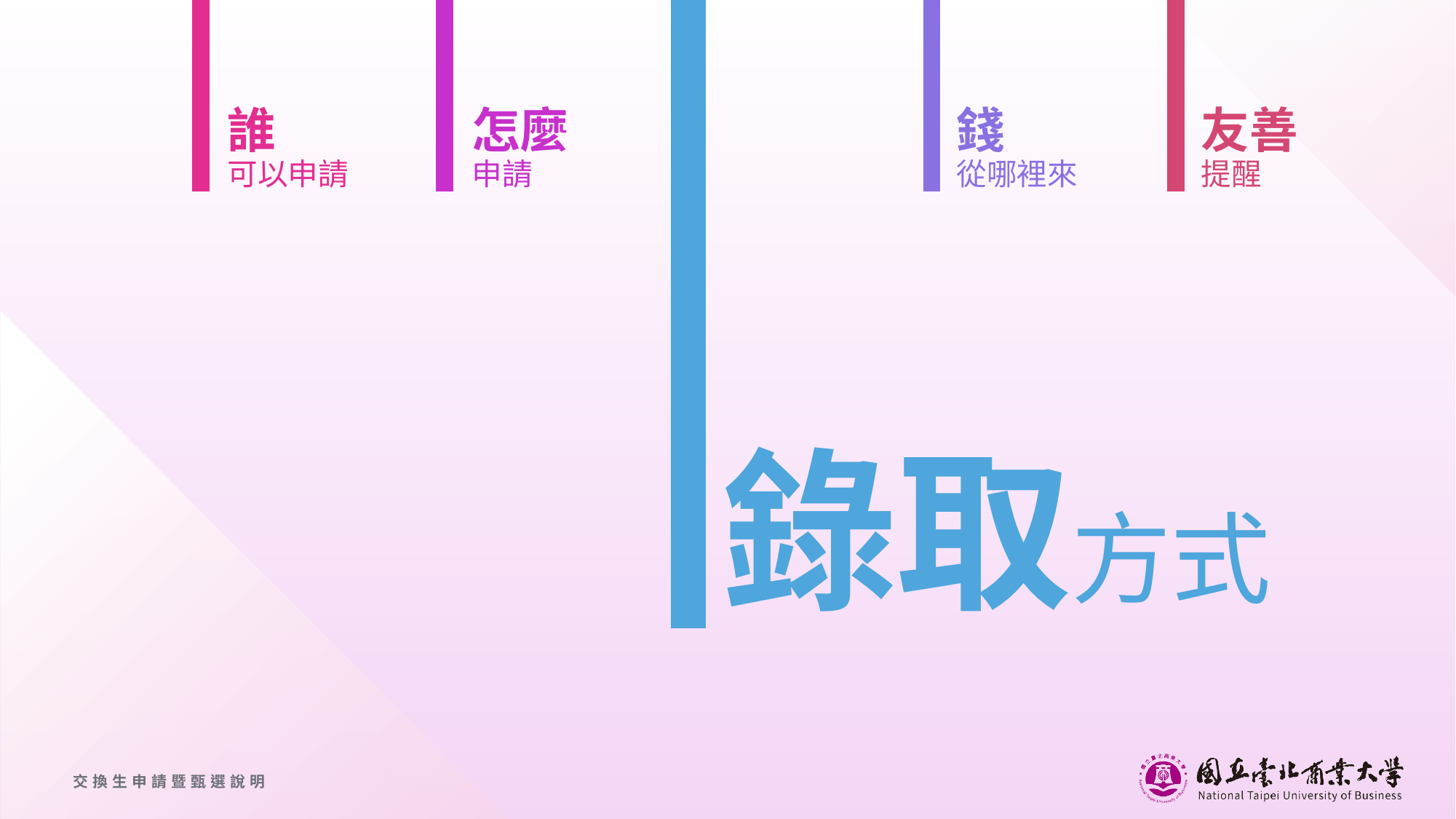

誰
可以申請
怎麼
申請
錢
從哪裡來
友善
提醒
# 錄取方式
交換生申請暨甄選說明